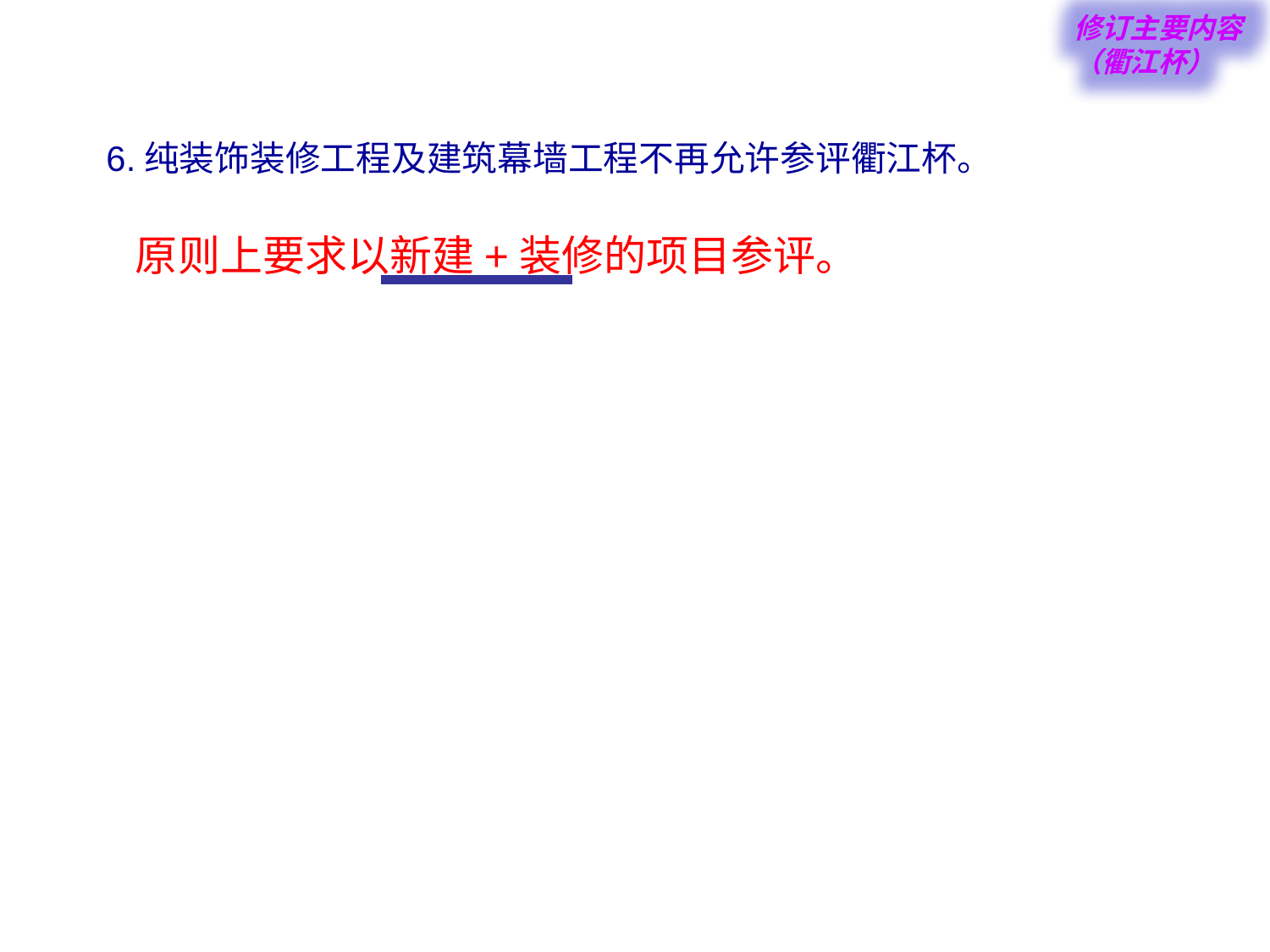

修订主要内容（衢江杯）
6.纯装饰装修工程及建筑幕墙工程不再允许参评衢江杯。
  原则上要求以新建+装修的项目参评。